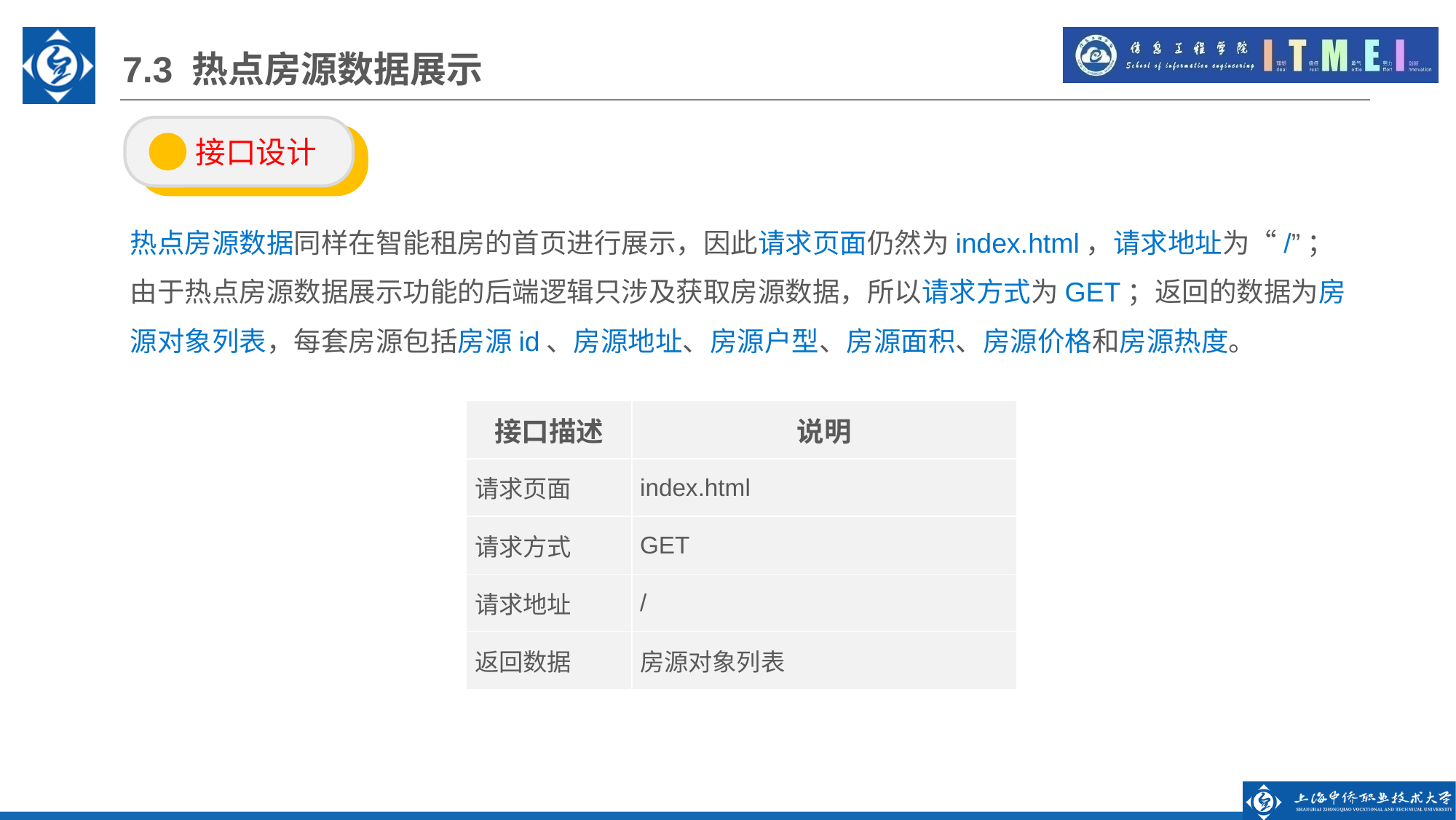

7.3 热点房源数据展示
    接口设计

热点房源数据同样在智能租房的首页进行展示，因此请求页面仍然为index.html，请求地址为“/”；由于热点房源数据展示功能的后端逻辑只涉及获取房源数据，所以请求方式为GET；返回的数据为房源对象列表，每套房源包括房源id、房源地址、房源户型、房源面积、房源价格和房源热度。
| 接口描述 | 说明 |
| --- | --- |
| 请求页面 | index.html |
| 请求方式 | GET |
| 请求地址 | / |
| 返回数据 | 房源对象列表 |